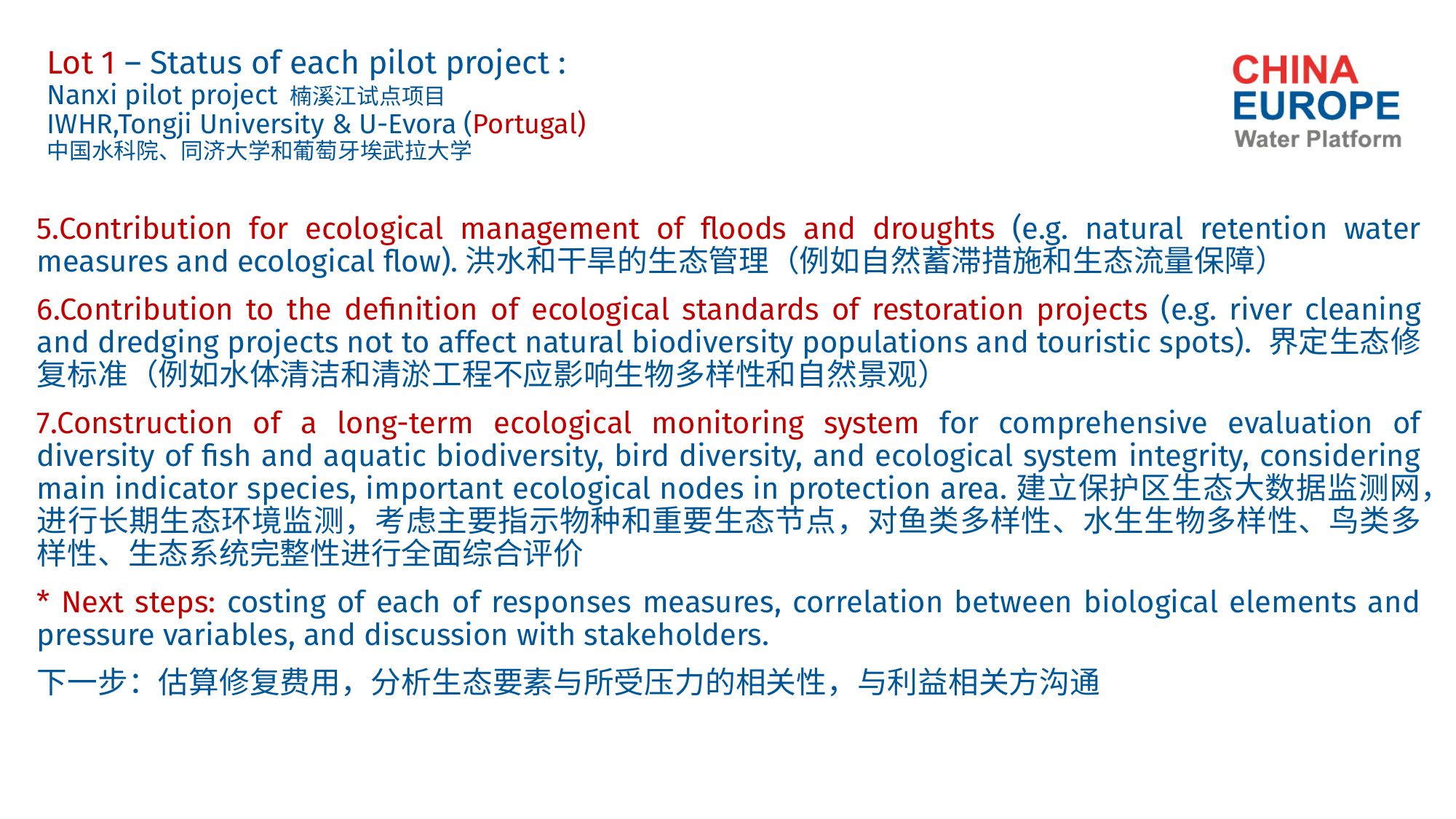

# Lot 1 – Status of each pilot project : Nanxi pilot project 楠溪江试点项目 IWHR,Tongji University & U-Evora (Portugal) 中国水科院、同济大学和葡萄牙埃武拉大学

5.Contribution for ecological management of floods and droughts (e.g. natural retention water measures and ecological flow).洪水和干旱的生态管理（例如自然蓄滞措施和生态流量保障）
6.Contribution to the definition of ecological standards of restoration projects (e.g. river cleaning and dredging projects not to affect natural biodiversity populations and touristic spots). 界定生态修复标准（例如水体清洁和清淤工程不应影响生物多样性和自然景观）
7.Construction of a long-term ecological monitoring system for comprehensive evaluation of diversity of fish and aquatic biodiversity, bird diversity, and ecological system integrity, considering main indicator species, important ecological nodes in protection area.建立保护区生态大数据监测网，进行长期生态环境监测，考虑主要指示物种和重要生态节点，对鱼类多样性、水生生物多样性、鸟类多样性、生态系统完整性进行全面综合评价
* Next steps: costing of each of responses measures, correlation between biological elements and pressure variables, and discussion with stakeholders.
下一步：估算修复费用，分析生态要素与所受压力的相关性，与利益相关方沟通